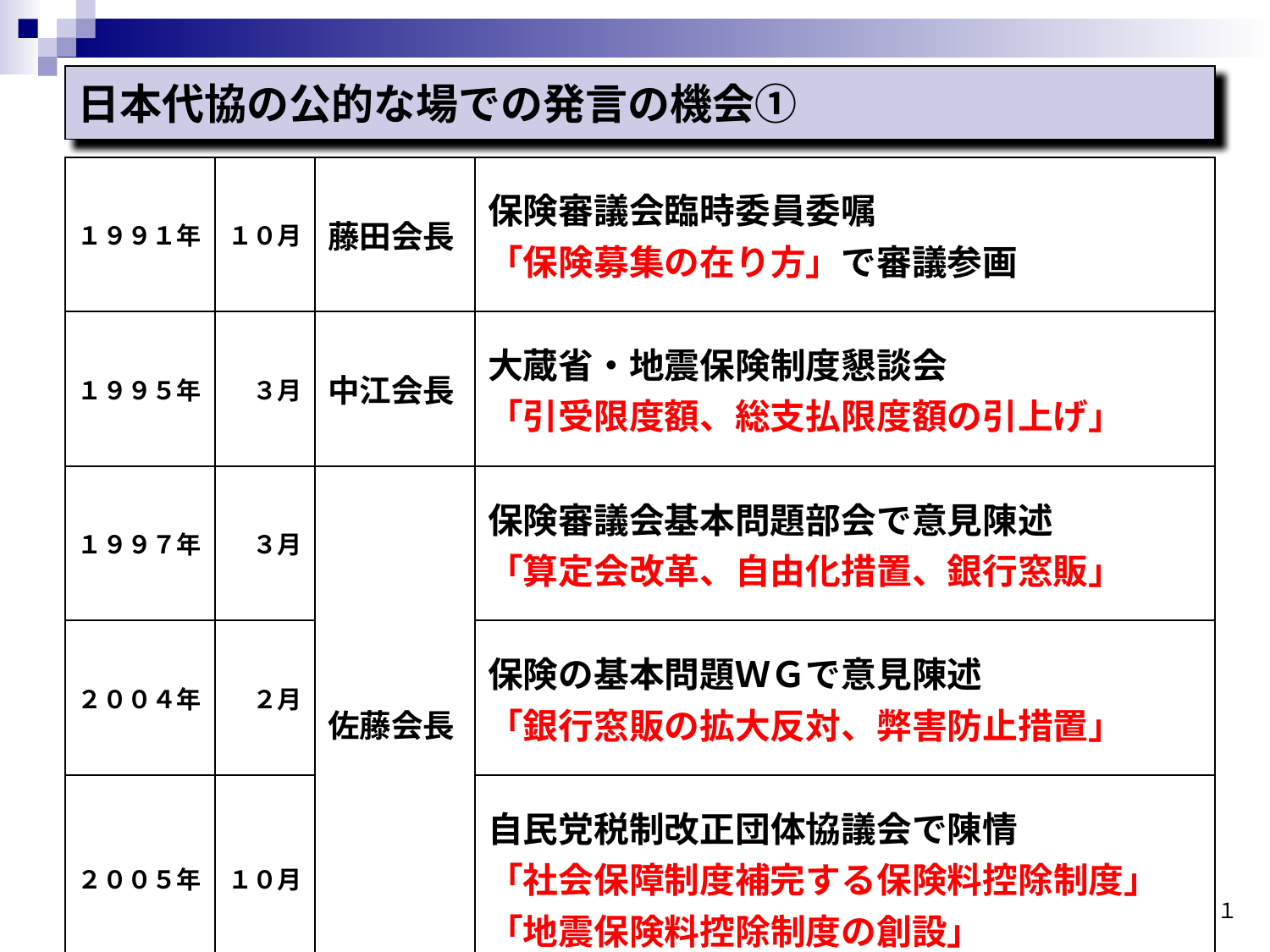

日本代協の公的な場での発言の機会①

| １９９１年 | １０月 | 藤田会長 | 保険審議会臨時委員委嘱 「保険募集の在り方」で審議参画 |
| --- | --- | --- | --- |
| １９９５年 | ３月 | 中江会長 | 大蔵省・地震保険制度懇談会 「引受限度額、総支払限度額の引上げ」 |
| １９９７年 | ３月 | 佐藤会長 | 保険審議会基本問題部会で意見陳述 「算定会改革、自由化措置、銀行窓販」 |
| ２００４年 | ２月 |  | 保険の基本問題ＷＧで意見陳述 「銀行窓販の拡大反対、弊害防止措置」 |
| ２００５年 | １０月 |  | 自民党税制改正団体協議会で陳情 「社会保障制度補完する保険料控除制度」 「地震保険料控除制度の創設」 |
1１